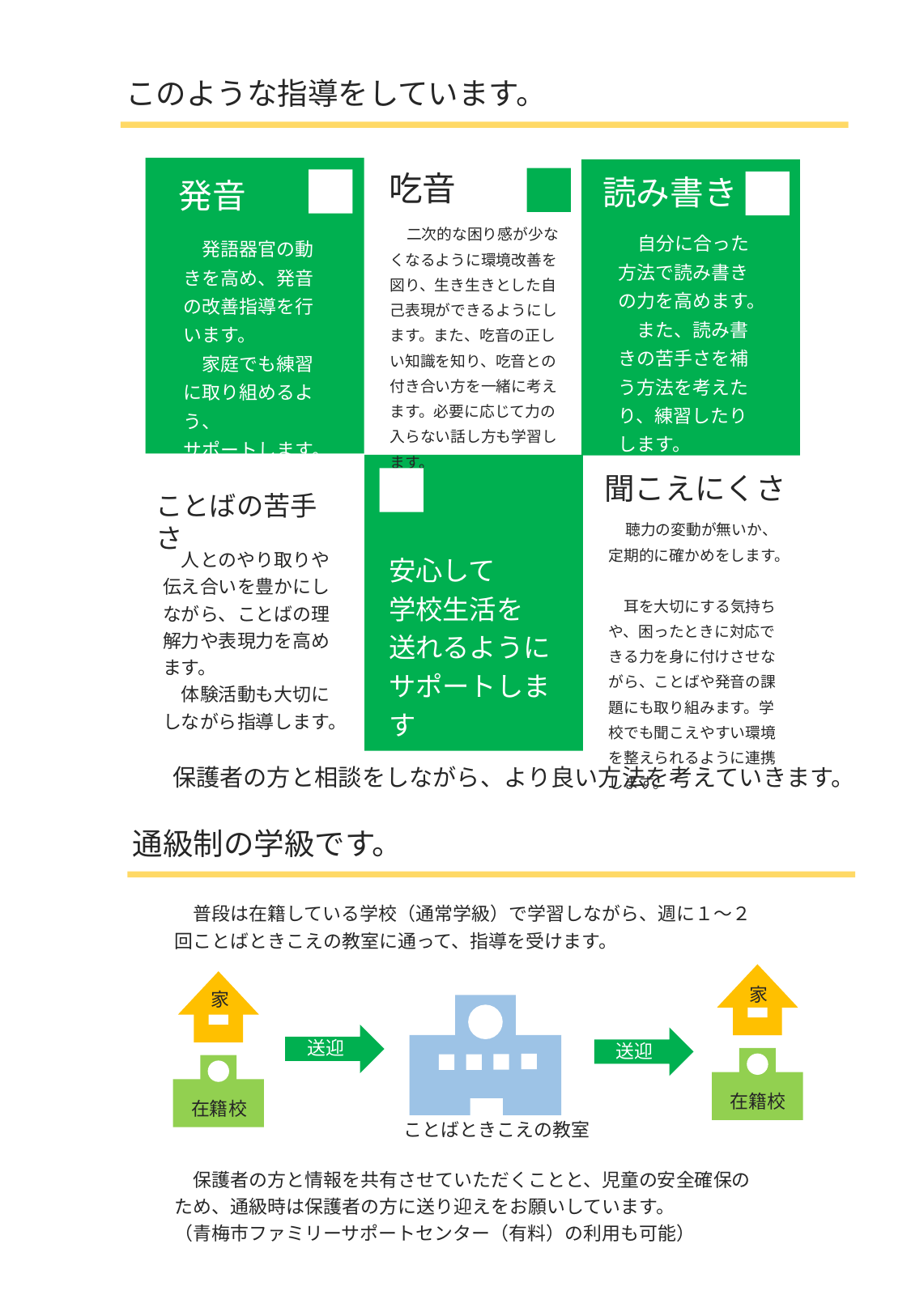

このような指導をしています。

吃音
読み書き

発音

　二次的な困り感が少なくなるように環境改善を図り、生き生きとした自己表現ができるようにします。また、吃音の正しい知識を知り、吃音との付き合い方を一緒に考えます。必要に応じて力の入らない話し方も学習します。
　自分に合った方法で読み書きの力を高めます。
　また、読み書きの苦手さを補う方法を考えたり、練習したりします。
　発語器官の動きを高め、発音の改善指導を行います。
　家庭でも練習に取り組めるよう、
サポートします。

聞こえにくさ

ことばの苦手さ
　聴力の変動が無いか、定期的に確かめをします。
　耳を大切にする気持ちや、困ったときに対応できる力を身に付けさせながら、ことばや発音の課題にも取り組みます。学校でも聞こえやすい環境を整えられるように連携します。
　人とのやり取りや
伝え合いを豊かにしながら、ことばの理解力や表現力を高めます。
　体験活動も大切にしながら指導します。
安心して
学校生活を
送れるように
サポートします
保護者の方と相談をしながら、より良い方法を考えていきます。
通級制の学級です。

　普段は在籍している学校（通常学級）で学習しながら、週に１～２回ことばときこえの教室に通って、指導を受けます。

家
家

送迎
送迎

在籍校
在籍校

ことばときこえの教室
　保護者の方と情報を共有させていただくことと、児童の安全確保のため、通級時は保護者の方に送り迎えをお願いしています。
（青梅市ファミリーサポートセンター（有料）の利用も可能）